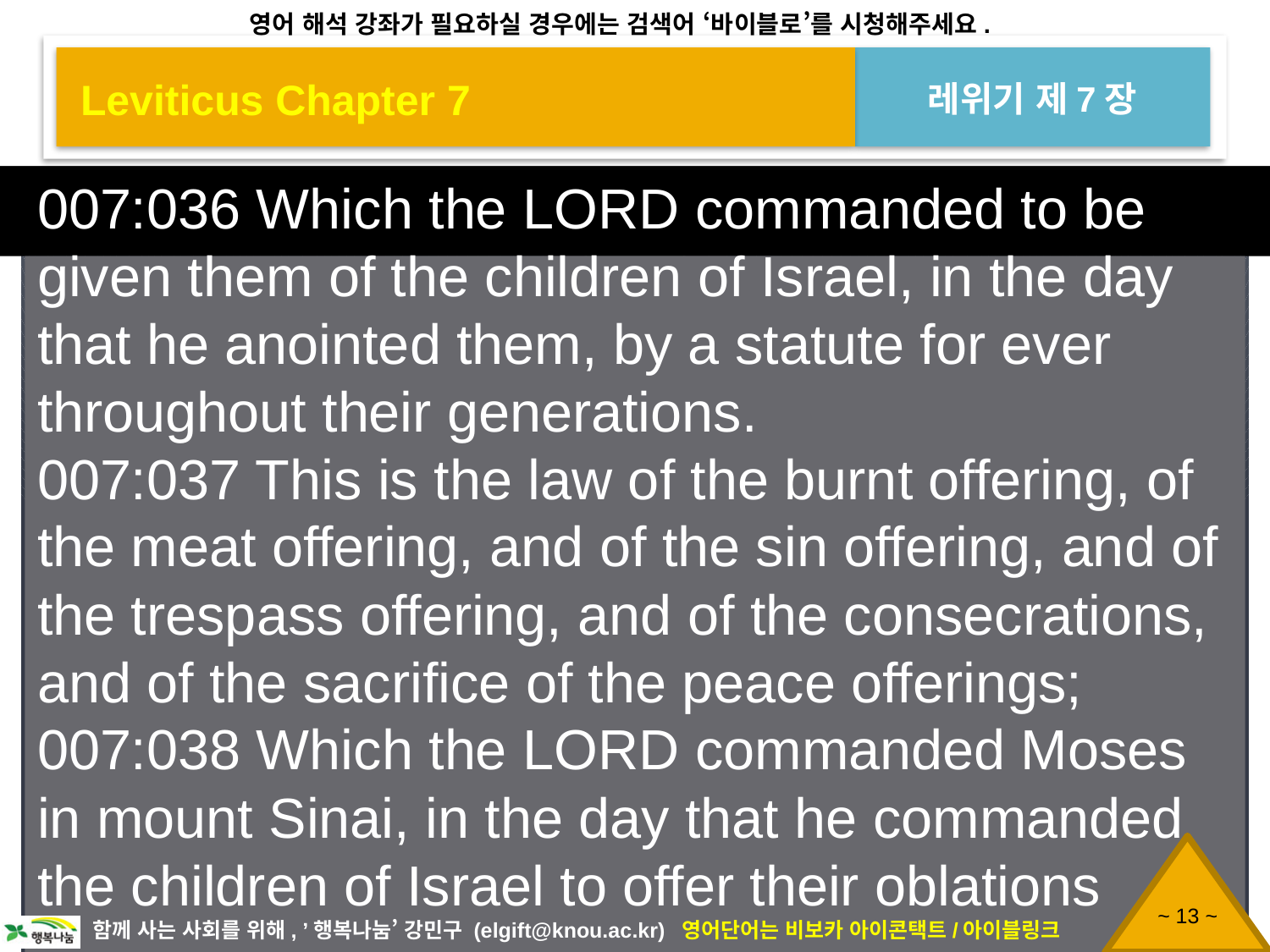

Leviticus Chapter 7
레위기 제7장
007:036 Which the LORD commanded to be given them of the children of Israel, in the day that he anointed them, by a statute for ever throughout their generations.
007:037 This is the law of the burnt offering, of the meat offering, and of the sin offering, and of the trespass offering, and of the consecrations, and of the sacrifice of the peace offerings;
007:038 Which the LORD commanded Moses in mount Sinai, in the day that he commanded the children of Israel to offer their oblations